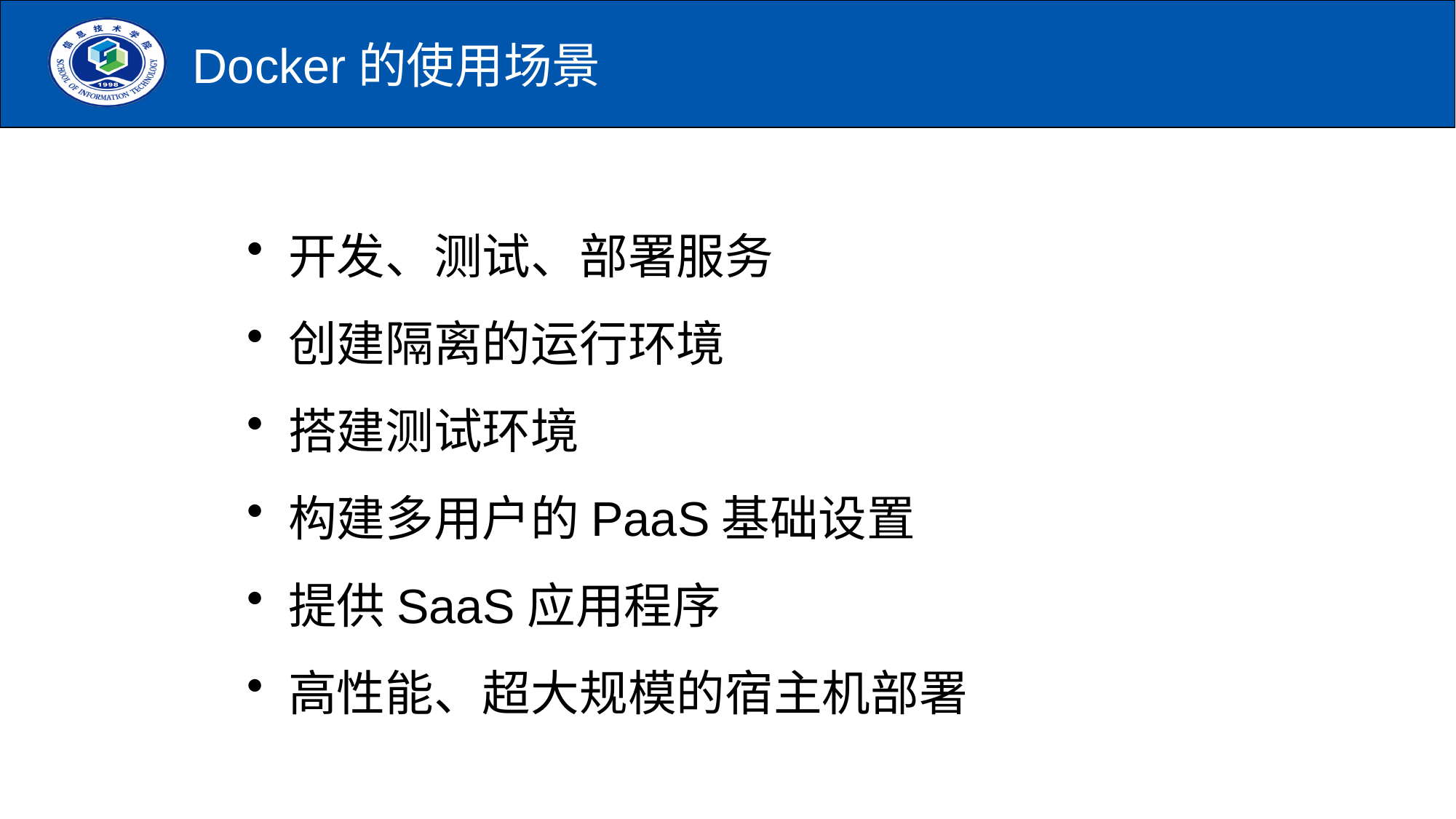

# Docker的使用场景
开发、测试、部署服务
创建隔离的运行环境
搭建测试环境
构建多用户的PaaS基础设置
提供SaaS应用程序
高性能、超大规模的宿主机部署